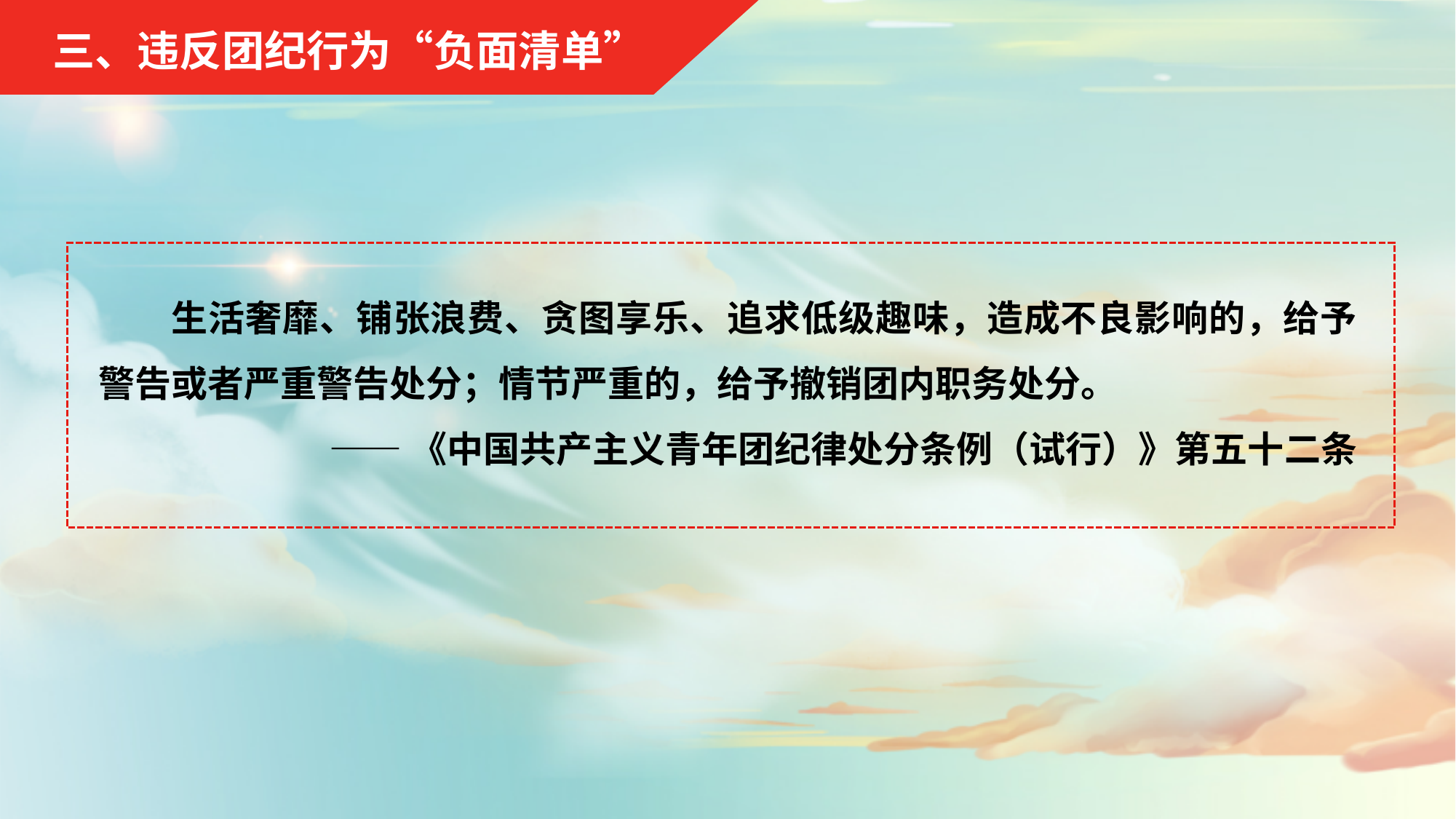

三、违反团纪行为“负面清单”

生活奢靡、铺张浪费、贪图享乐、追求低级趣味，造成不良影响的，给予警告或者严重警告处分；情节严重的，给予撤销团内职务处分。
——《中国共产主义青年团纪律处分条例（试行）》第五十二条